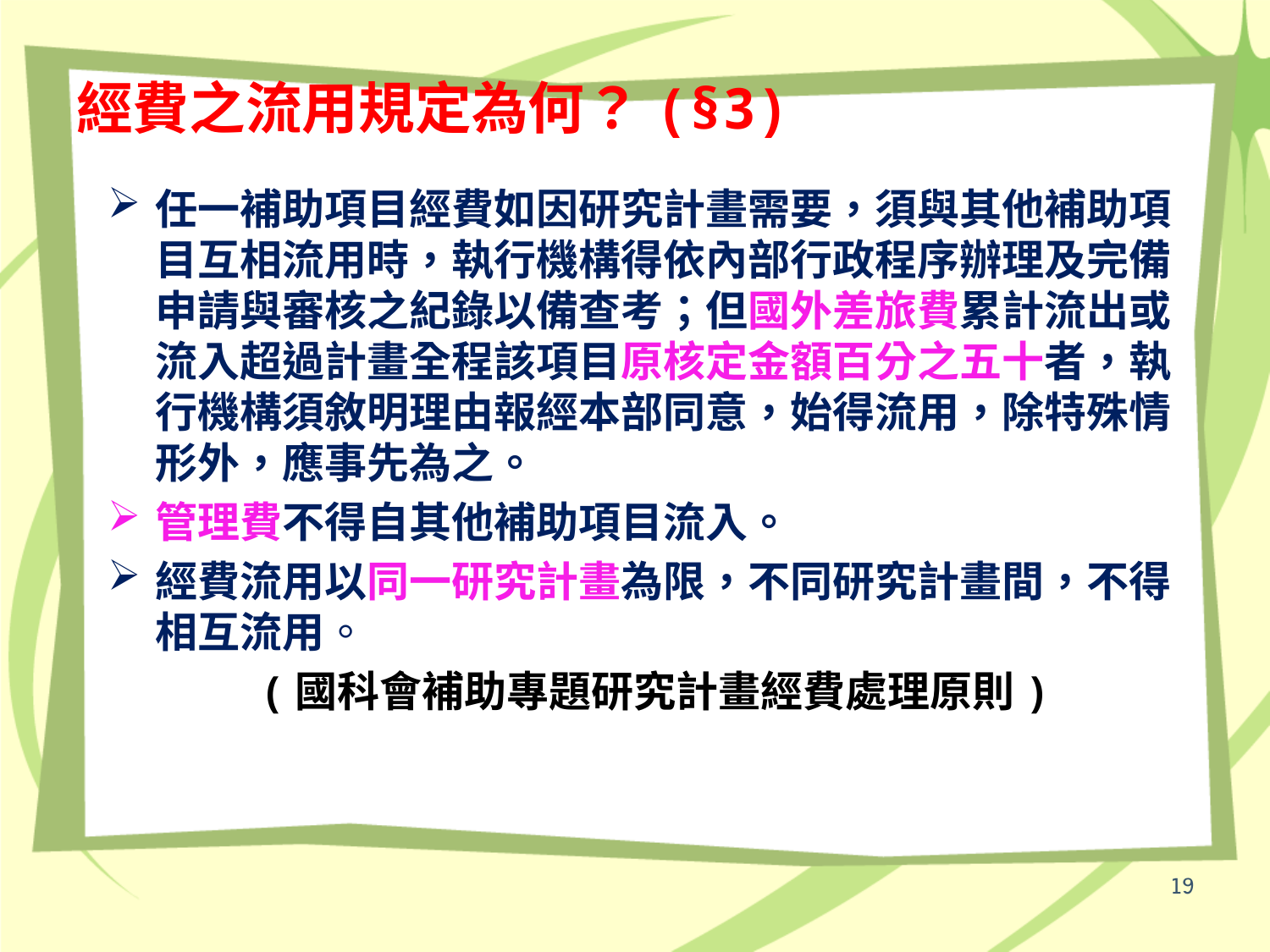

# 經費之流用規定為何？(§3)
任一補助項目經費如因研究計畫需要，須與其他補助項目互相流用時，執行機構得依內部行政程序辦理及完備申請與審核之紀錄以備查考；但國外差旅費累計流出或流入超過計畫全程該項目原核定金額百分之五十者，執行機構須敘明理由報經本部同意，始得流用，除特殊情形外，應事先為之。
管理費不得自其他補助項目流入。
經費流用以同一研究計畫為限，不同研究計畫間，不得相互流用。
(國科會補助專題研究計畫經費處理原則)

19